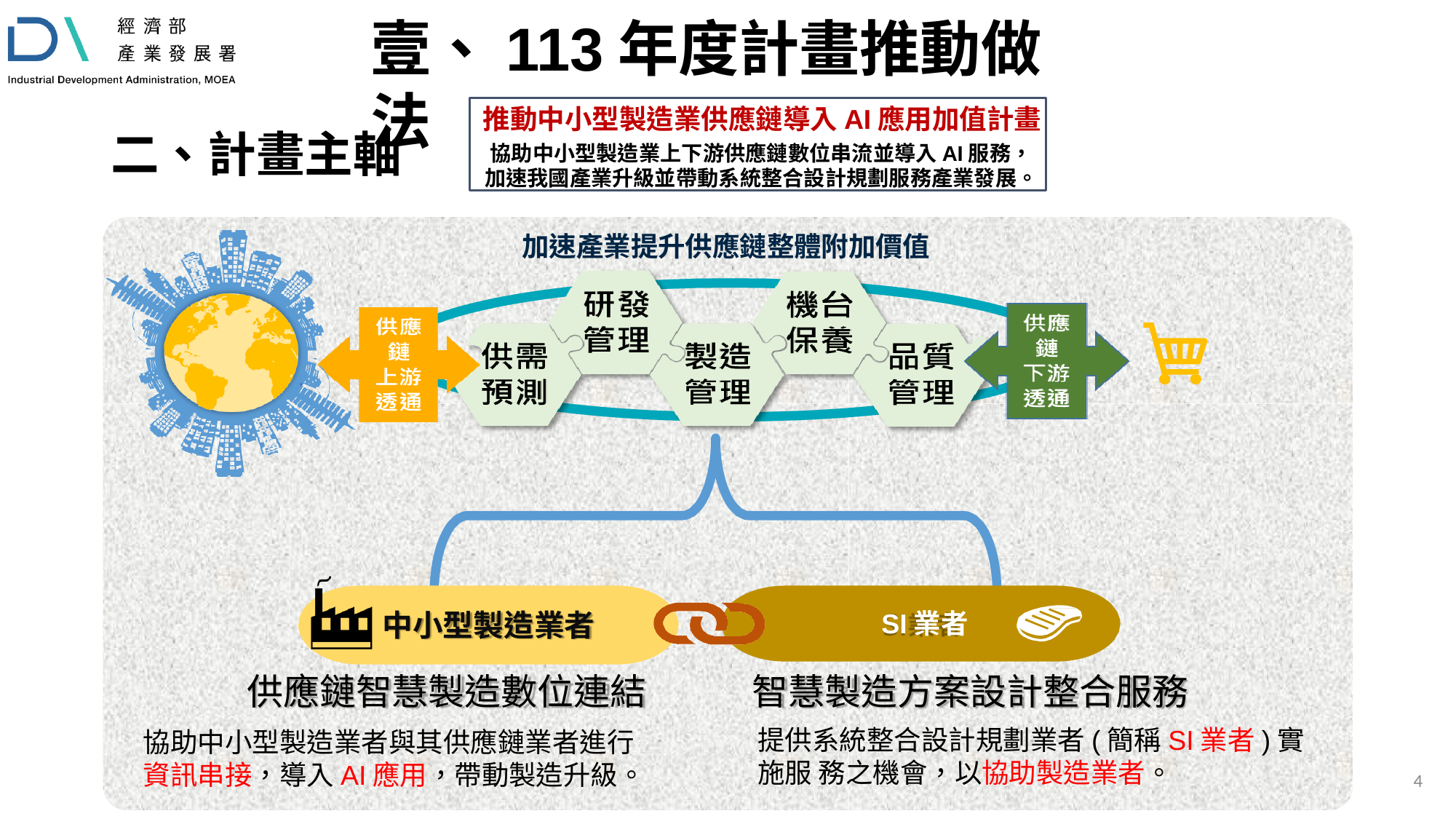

# 壹、113年度計畫推動做法
推動中小型製造業供應鏈導入AI應用加值計畫
協助中小型製造業上下游供應鏈數位串流並導入AI服務，  加速我國產業升級並帶動系統整合設計規劃服務產業發展。
二、計畫主軸

加速產業提升供應鏈整體附加價值

中小型製造業者
供應鏈智慧製造數位連結
協助中小型製造業者與其供應鏈業者進行
資訊串接，導入AI應用，帶動製造升級。

SI業者
智慧製造方案設計整合服務
提供系統整合設計規劃業者(簡稱SI業者)實施服 務之機會，以協助製造業者。

4